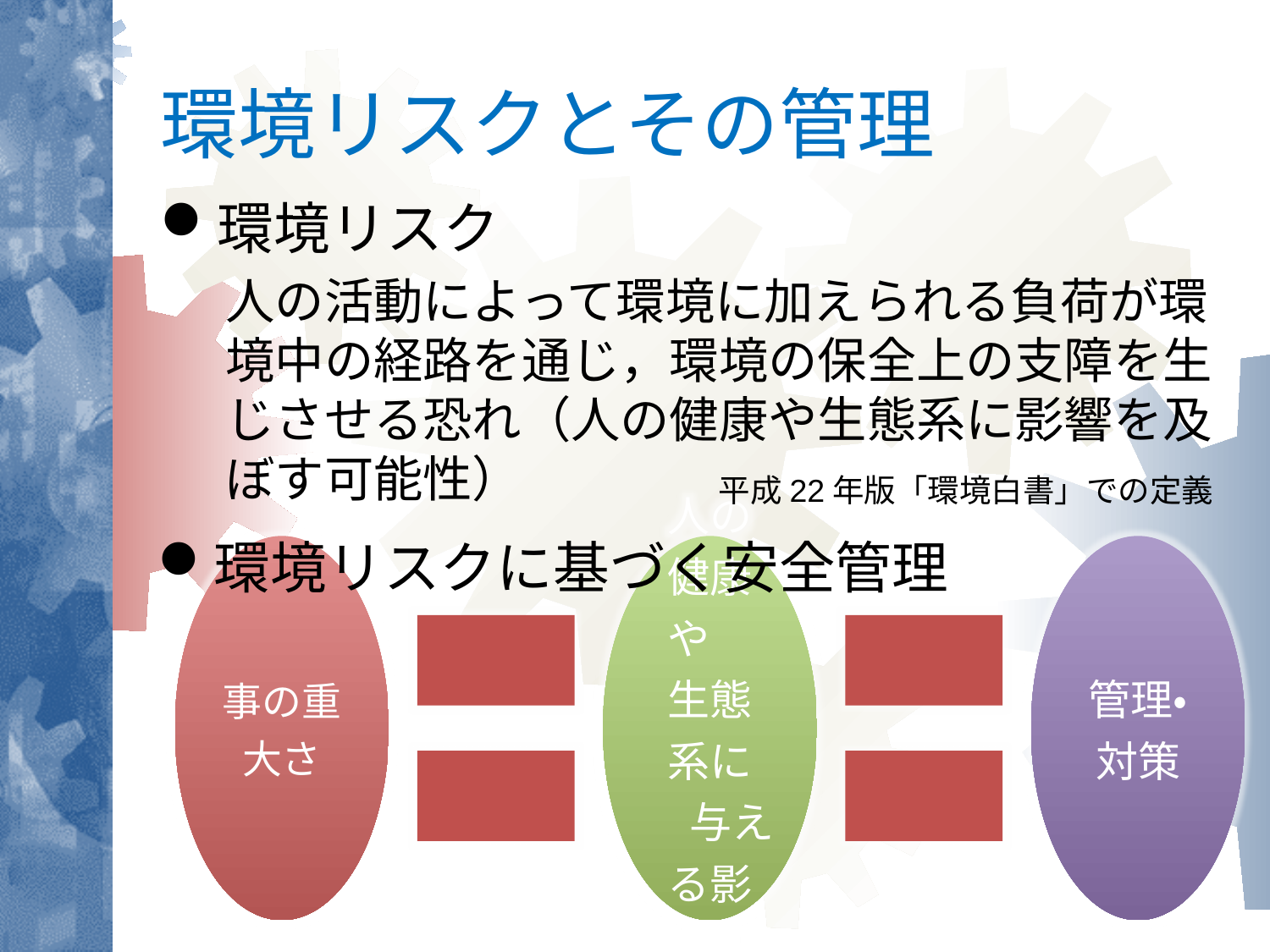

# 環境リスクとその管理
環境リスク
人の活動によって環境に加えられる負荷が環境中の経路を通じ，環境の保全上の支障を生じさせる恐れ（人の健康や生態系に影響を及ぼす可能性）
平成22年版「環境白書」での定義
環境リスクに基づく安全管理
事の重大さ
管理・対策